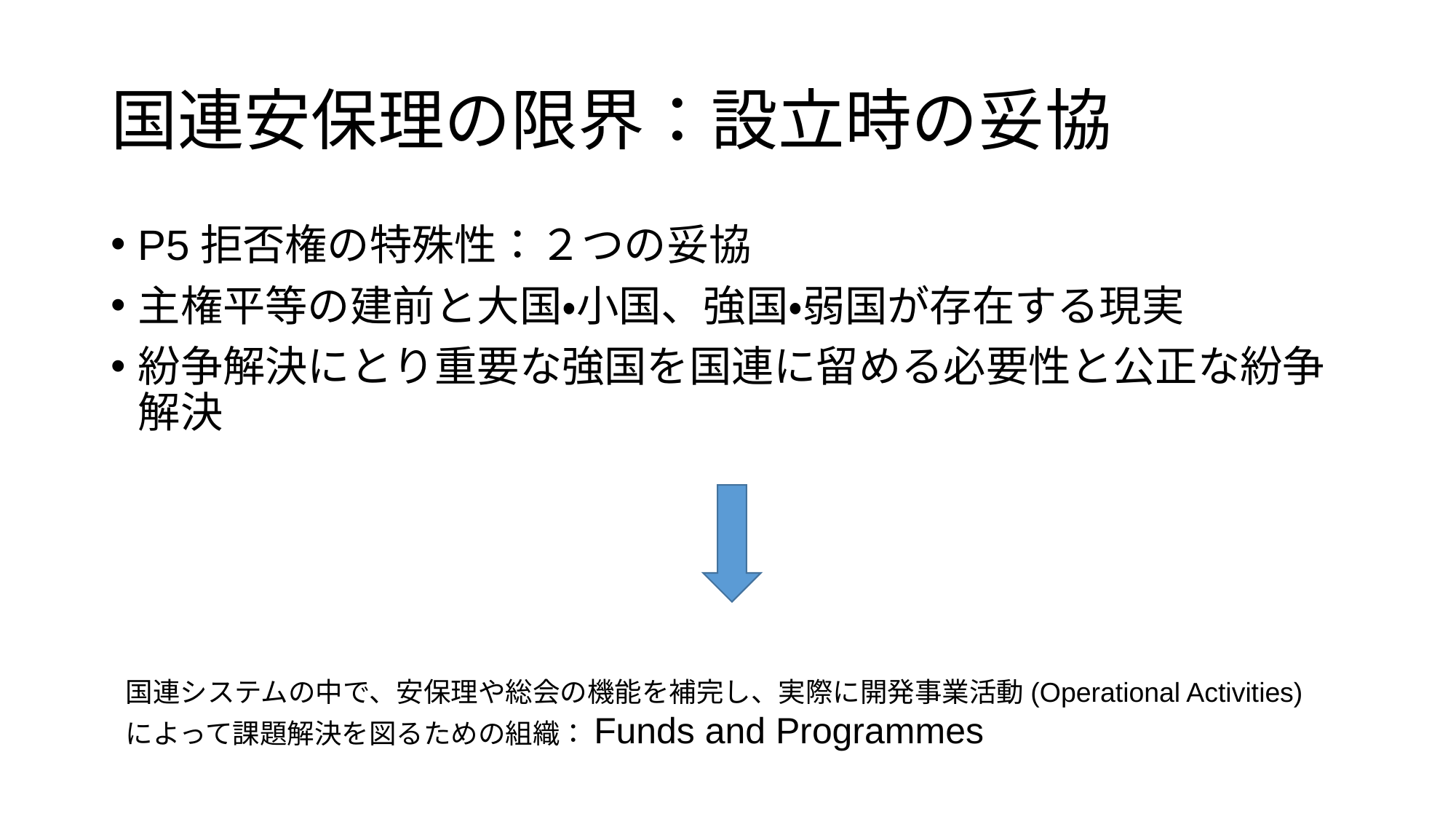

# 国連安保理の限界：設立時の妥協
P5拒否権の特殊性：２つの妥協
主権平等の建前と大国・小国、強国・弱国が存在する現実
紛争解決にとり重要な強国を国連に留める必要性と公正な紛争解決

国連システムの中で、安保理や総会の機能を補完し、実際に開発事業活動(Operational Activities)
によって課題解決を図るための組織：Funds and Programmes